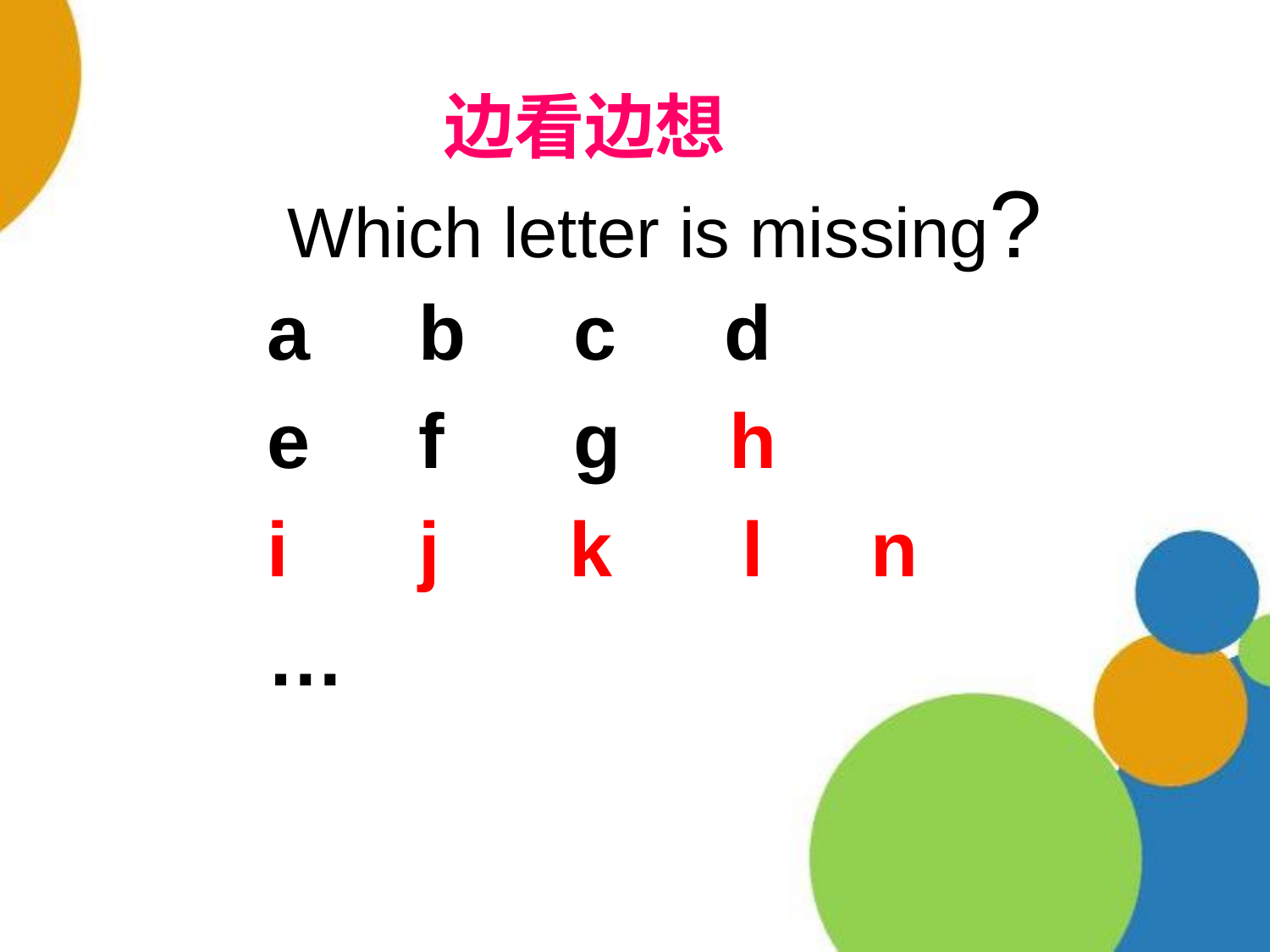

边看边想
Which letter is missing?
a     b     c     d
e     f      g     h
i      j      k      l     n
…